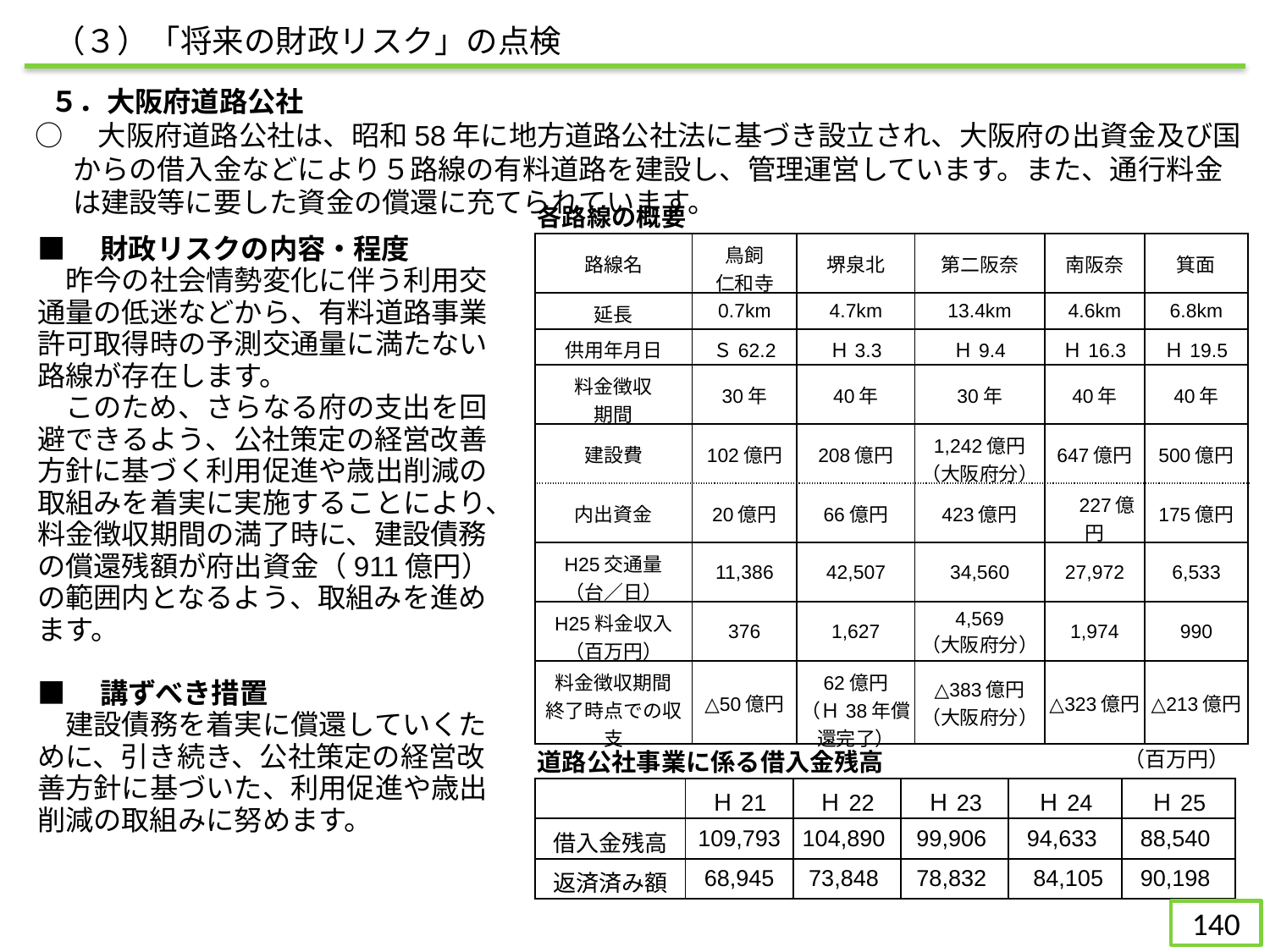

（３）「将来の財政リスク」の点検
　５．大阪府道路公社
  ○　大阪府道路公社は、昭和58年に地方道路公社法に基づき設立され、大阪府の出資金及び国からの借入金などにより５路線の有料道路を建設し、管理運営しています。また、通行料金は建設等に要した資金の償還に充てられています。
| 各路線の概要 |  |  |  |  |  |
| --- | --- | --- | --- | --- | --- |
| 路線名 | 鳥飼 仁和寺 | 堺泉北 | 第二阪奈 | 南阪奈 | 箕面 |
| 延長 | 0.7km | 4.7km | 13.4km | 4.6km | 6.8km |
| 供用年月日 | Ｓ62.2 | Ｈ3.3 | Ｈ9.4 | Ｈ16.3 | Ｈ19.5 |
| 料金徴収 期間 | 30年 | 40年 | 30年 | 40年 | 40年 |
| 建設費 | 102億円 | 208億円 | 1,242億円 （大阪府分） | 647億円 | 500億円 |
| 内出資金 | 20億円 | 66億円 | 423億円 | 227億円 | 175億円 |
| H25交通量 （台／日） | 11,386 | 42,507 | 34,560 | 27,972 | 6,533 |
| H25料金収入 （百万円） | 376 | 1,627 | 4,569 （大阪府分） | 1,974 | 990 |
| 料金徴収期間 終了時点での収支 | △50億円 | 62億円 （Ｈ38年償還完了） | △383億円 （大阪府分） | △323億円 | △213億円 |
■　財政リスクの内容・程度
　昨今の社会情勢変化に伴う利用交通量の低迷などから、有料道路事業許可取得時の予測交通量に満たない路線が存在します。
　このため、さらなる府の支出を回避できるよう、公社策定の経営改善方針に基づく利用促進や歳出削減の取組みを着実に実施することにより、料金徴収期間の満了時に、建設債務の償還残額が府出資金（911億円）の範囲内となるよう、取組みを進めます。

■　講ずべき措置
　建設債務を着実に償還していくために、引き続き、公社策定の経営改善方針に基づいた、利用促進や歳出削減の取組みに努めます。

| 道路公社事業に係る借入金残高 |  |  |  |  | （百万円） |
| --- | --- | --- | --- | --- | --- |
|  | Ｈ21 | Ｈ22 | Ｈ23 | Ｈ24 | Ｈ25 |
| 借入金残高 | 109,793 | 104,890 | 99,906 | 94,633 | 88,540 |
| 返済済み額 | 68,945 | 73,848 | 78,832 | 84,105 | 90,198 |
140